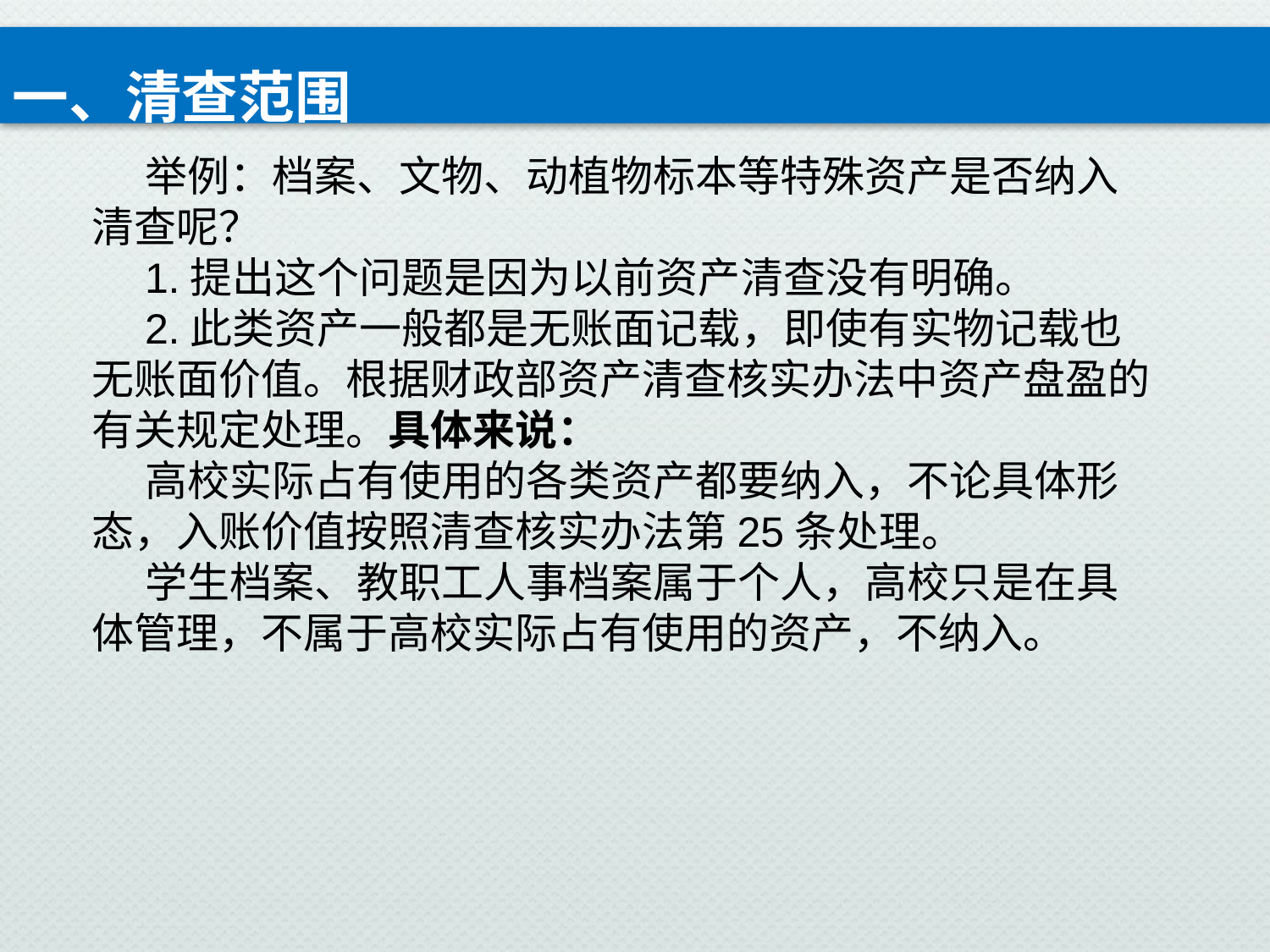

一、清查范围
举例：档案、文物、动植物标本等特殊资产是否纳入清查呢？
1.提出这个问题是因为以前资产清查没有明确。
2.此类资产一般都是无账面记载，即使有实物记载也无账面价值。根据财政部资产清查核实办法中资产盘盈的有关规定处理。具体来说：
高校实际占有使用的各类资产都要纳入，不论具体形态，入账价值按照清查核实办法第25条处理。
学生档案、教职工人事档案属于个人，高校只是在具体管理，不属于高校实际占有使用的资产，不纳入。